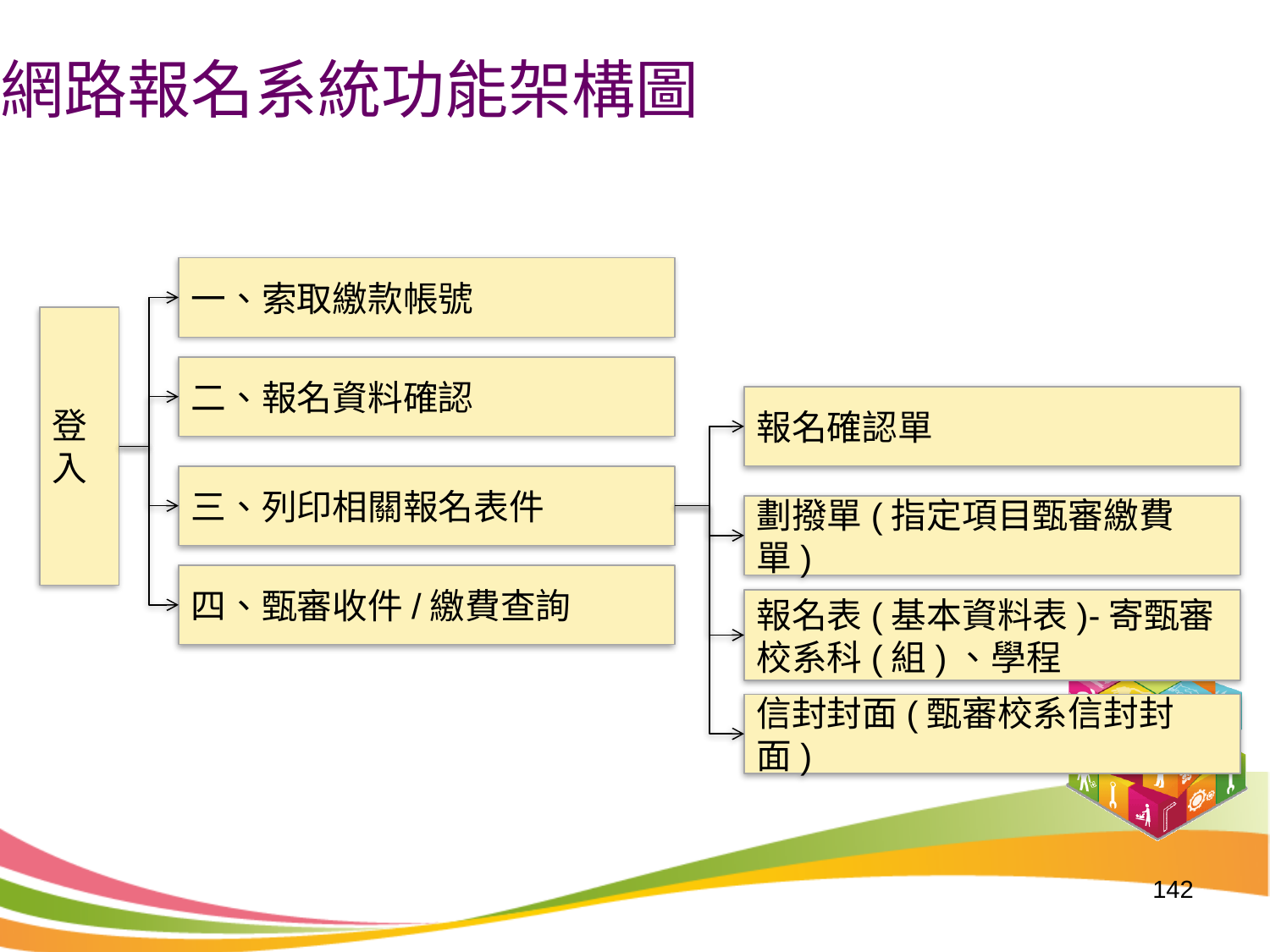

網路報名系統功能架構圖
一、索取繳款帳號
登入
二、報名資料確認
報名確認單
三、列印相關報名表件
劃撥單(指定項目甄審繳費單)
四、甄審收件/繳費查詢
報名表(基本資料表)-寄甄審校系科(組)、學程
信封封面(甄審校系信封封面)
142